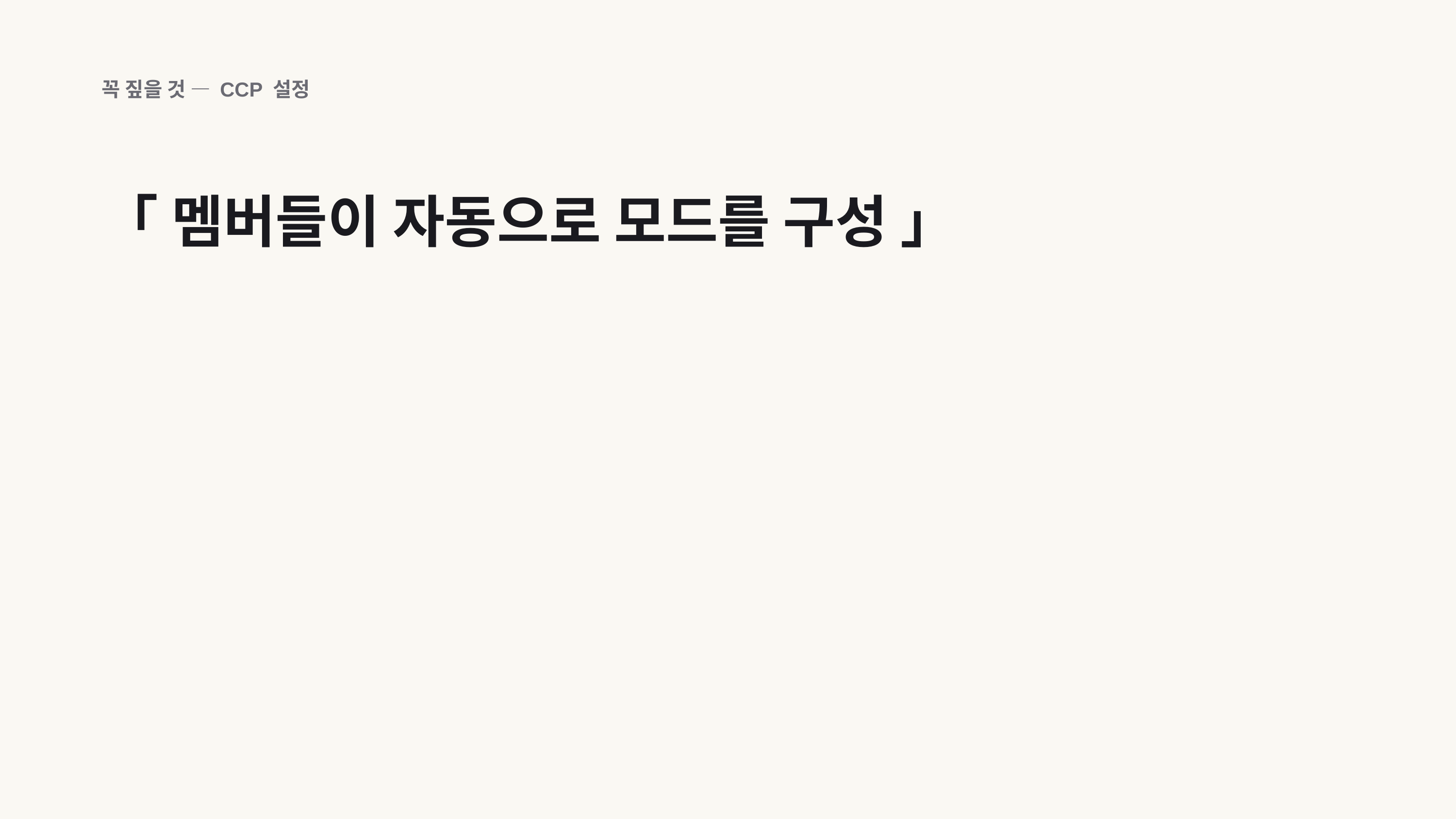

꼭 짚을 것 — CCP 설정
「 멤버들이 자동으로 모드를 구성 」